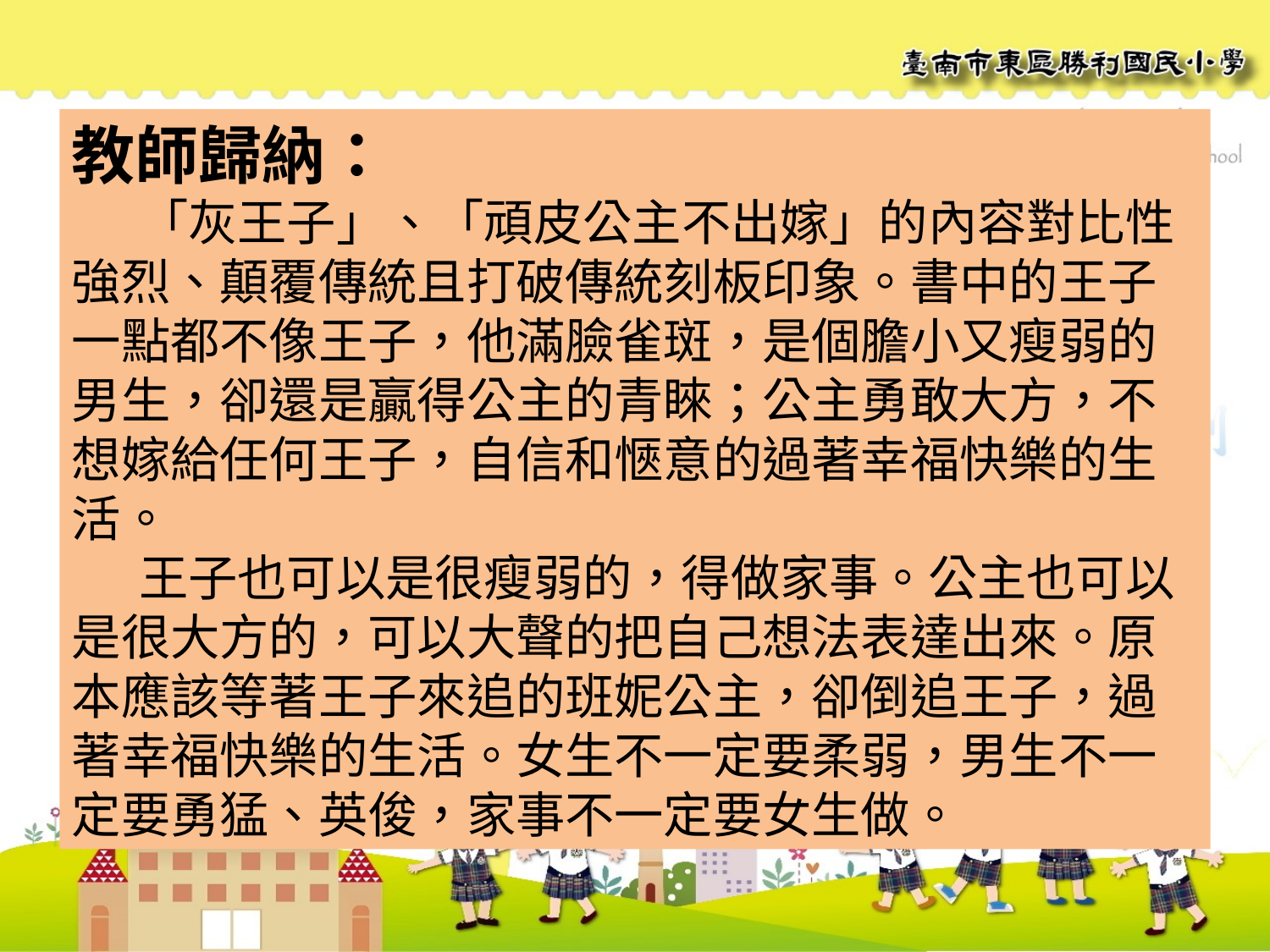

教師歸納：
     「灰王子」、「頑皮公主不出嫁」的內容對比性強烈、顛覆傳統且打破傳統刻板印象。書中的王子一點都不像王子，他滿臉雀斑，是個膽小又瘦弱的男生，卻還是贏得公主的青睞；公主勇敢大方，不想嫁給任何王子，自信和愜意的過著幸福快樂的生活。
     王子也可以是很瘦弱的，得做家事。公主也可以是很大方的，可以大聲的把自己想法表達出來。原本應該等著王子來追的班妮公主，卻倒追王子，過著幸福快樂的生活。女生不一定要柔弱，男生不一定要勇猛、英俊，家事不一定要女生做。